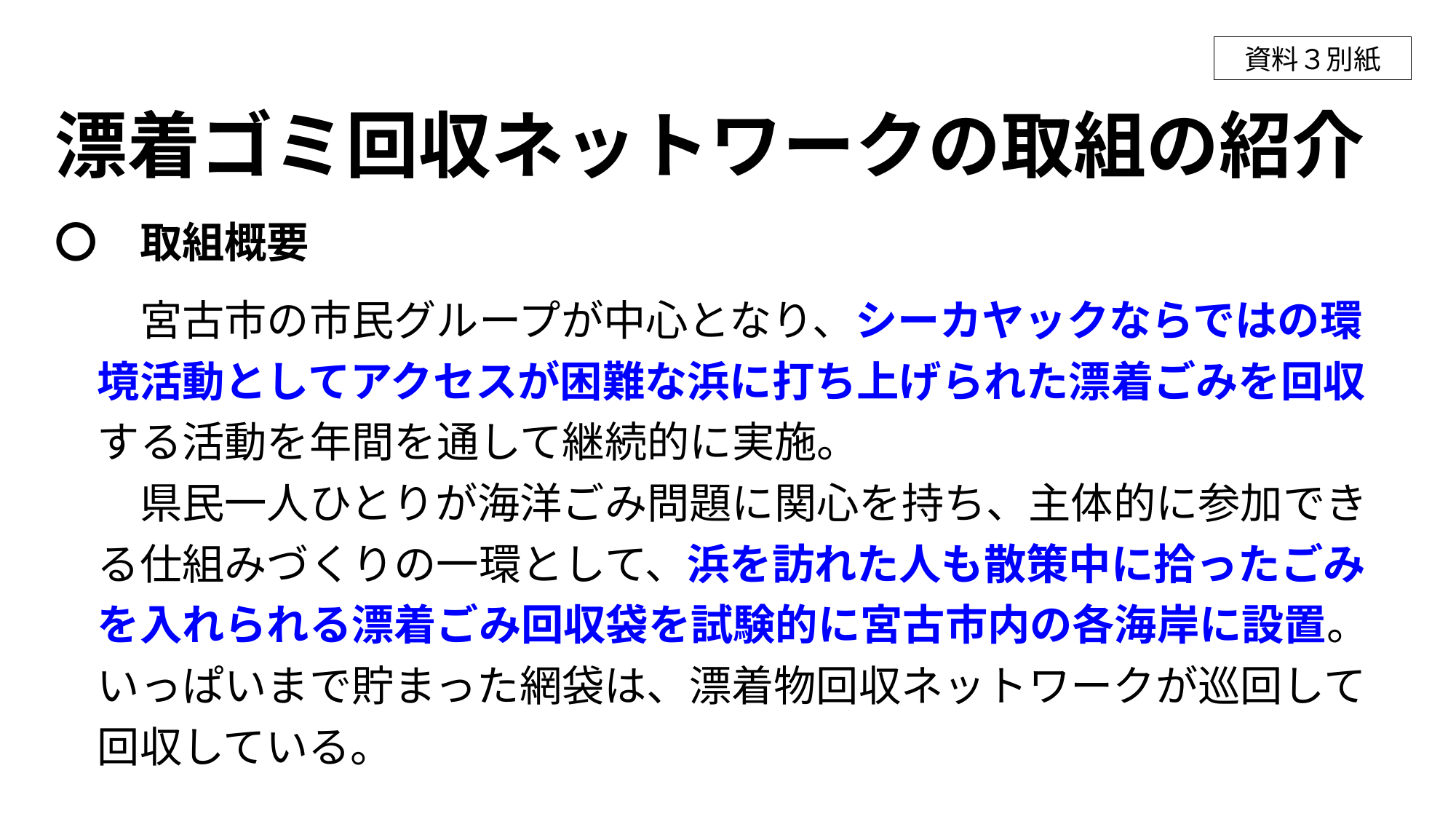

資料３別紙
# 漂着ゴミ回収ネットワークの取組の紹介
〇　取組概要

　　宮古市の市民グループが中心となり、シーカヤックならではの環
　境活動としてアクセスが困難な浜に打ち上げられた漂着ごみを回収
　する活動を年間を通して継続的に実施。
　　県民一人ひとりが海洋ごみ問題に関心を持ち、主体的に参加でき
　る仕組みづくりの一環として、浜を訪れた人も散策中に拾ったごみ
　を入れられる漂着ごみ回収袋を試験的に宮古市内の各海岸に設置。
　いっぱいまで貯まった網袋は、漂着物回収ネットワークが巡回して
　回収している。